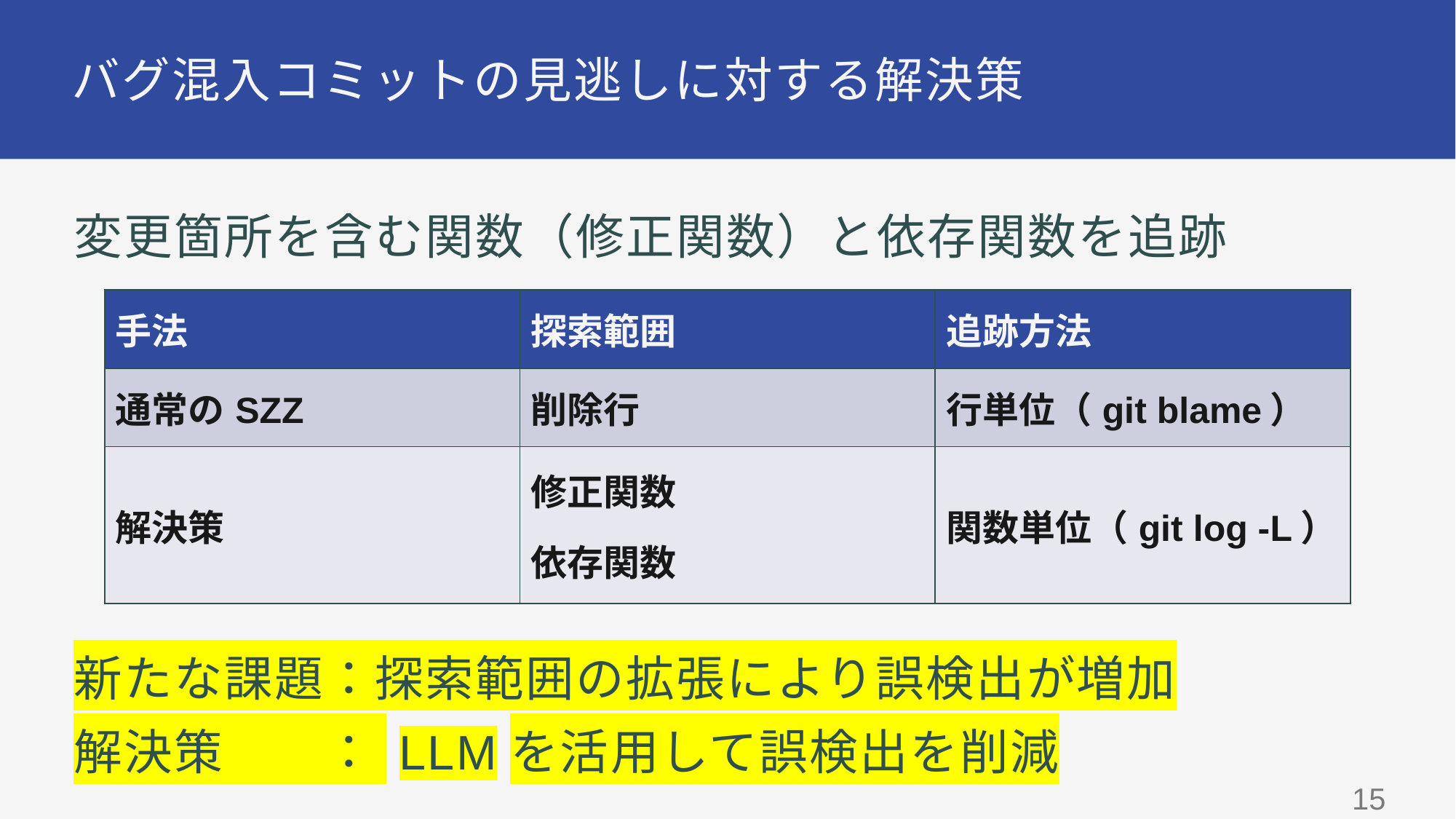

# バグ混入コミットの見逃しに対する解決策
変更箇所を含む関数（修正関数）と依存関数を追跡

新たな課題：探索範囲の拡張により誤検出が増加
解決策　　： LLMを活用して誤検出を削減
| 手法 | 探索範囲 | 追跡方法 |
| --- | --- | --- |
| 通常のSZZ | 削除行 | 行単位（git blame） |
| 解決策 | 修正関数 依存関数 | 関数単位（git log -L） |
15